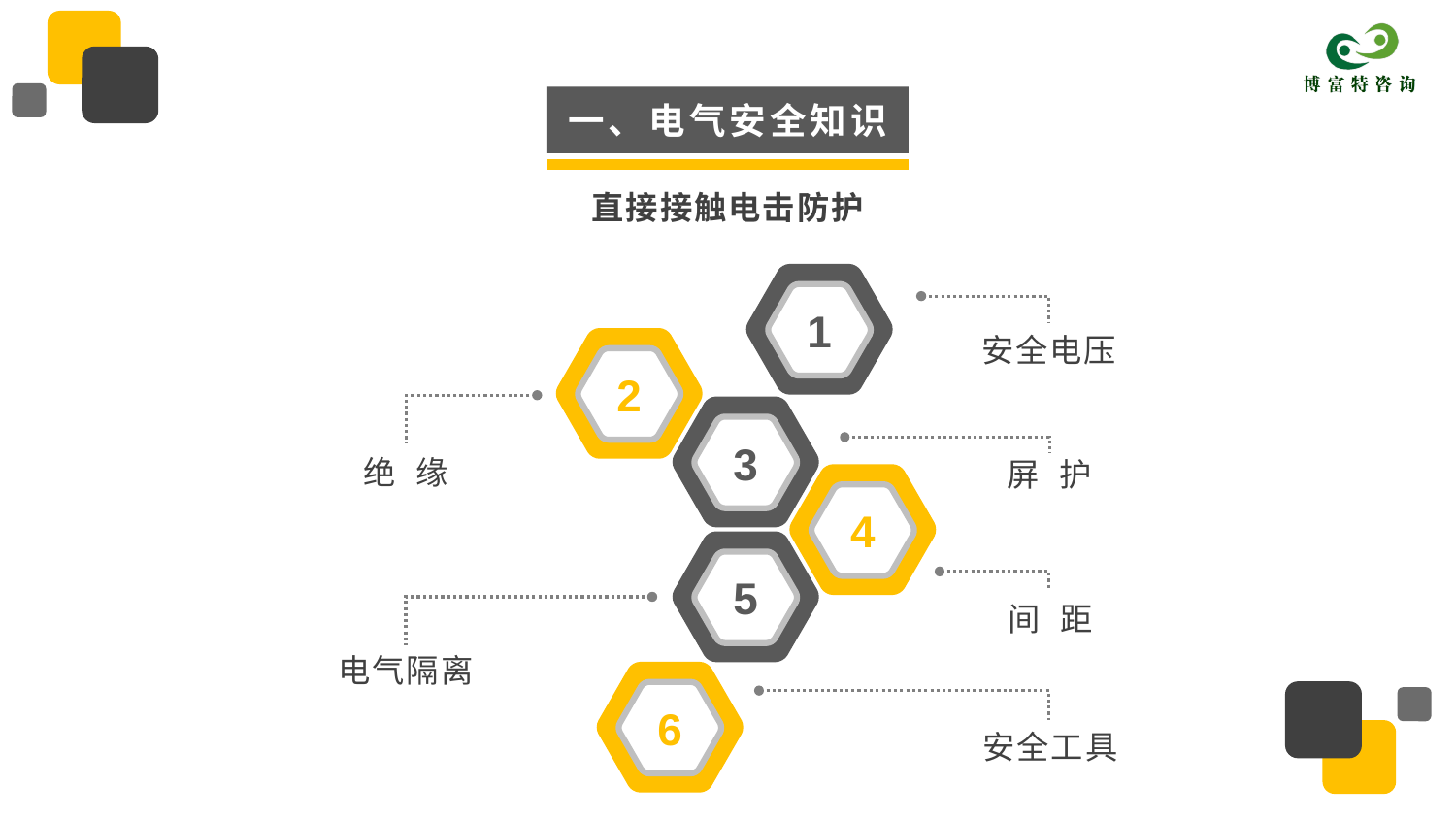

一、电气安全知识
直接接触电击防护

1

2

3

4

5

6

安全电压
绝  缘
屏  护
间  距
电气隔离
安全工具